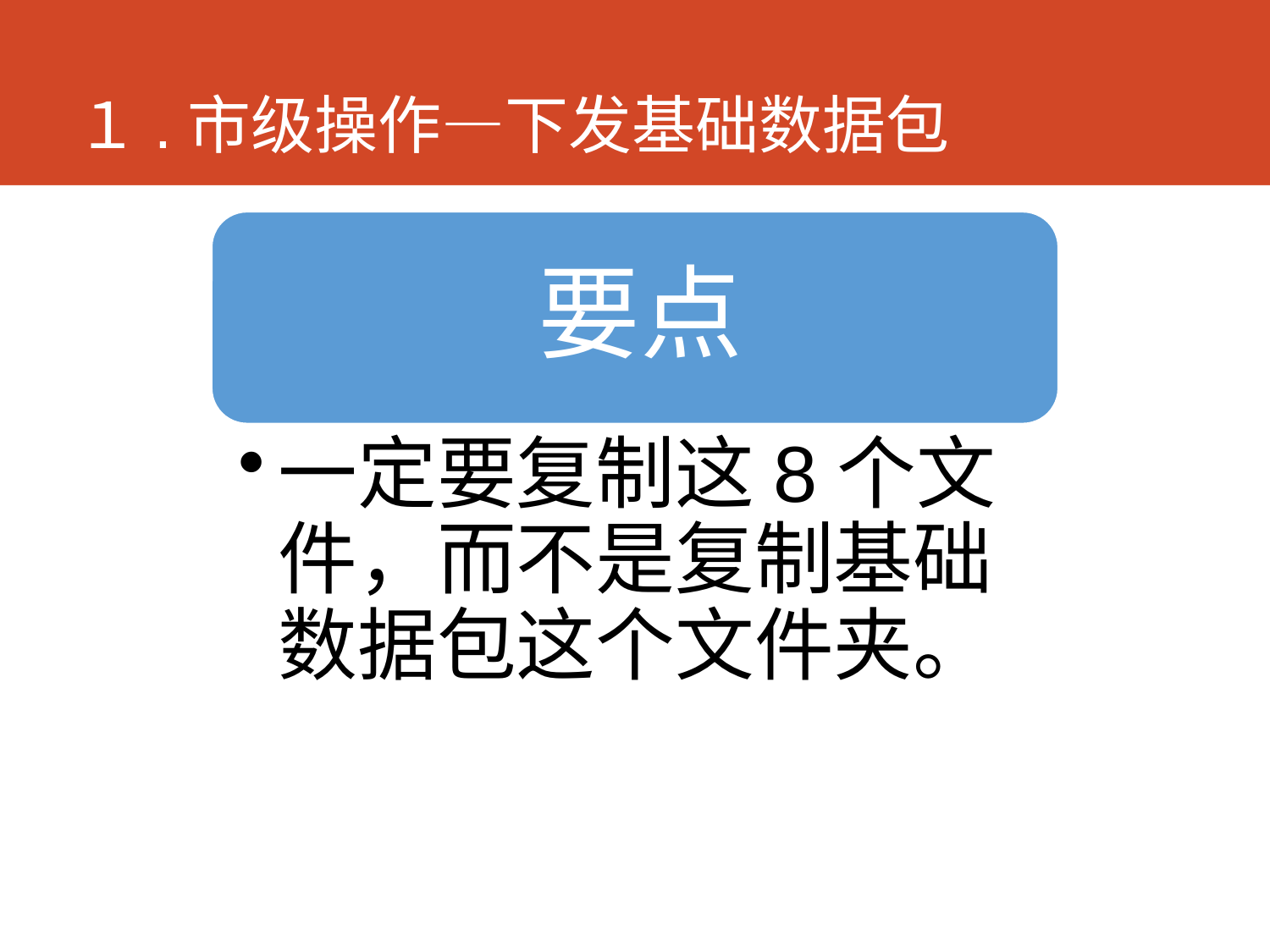

# １.市级操作—下发基础数据包
要点
一定要复制这8个文件，而不是复制基础数据包这个文件夹。